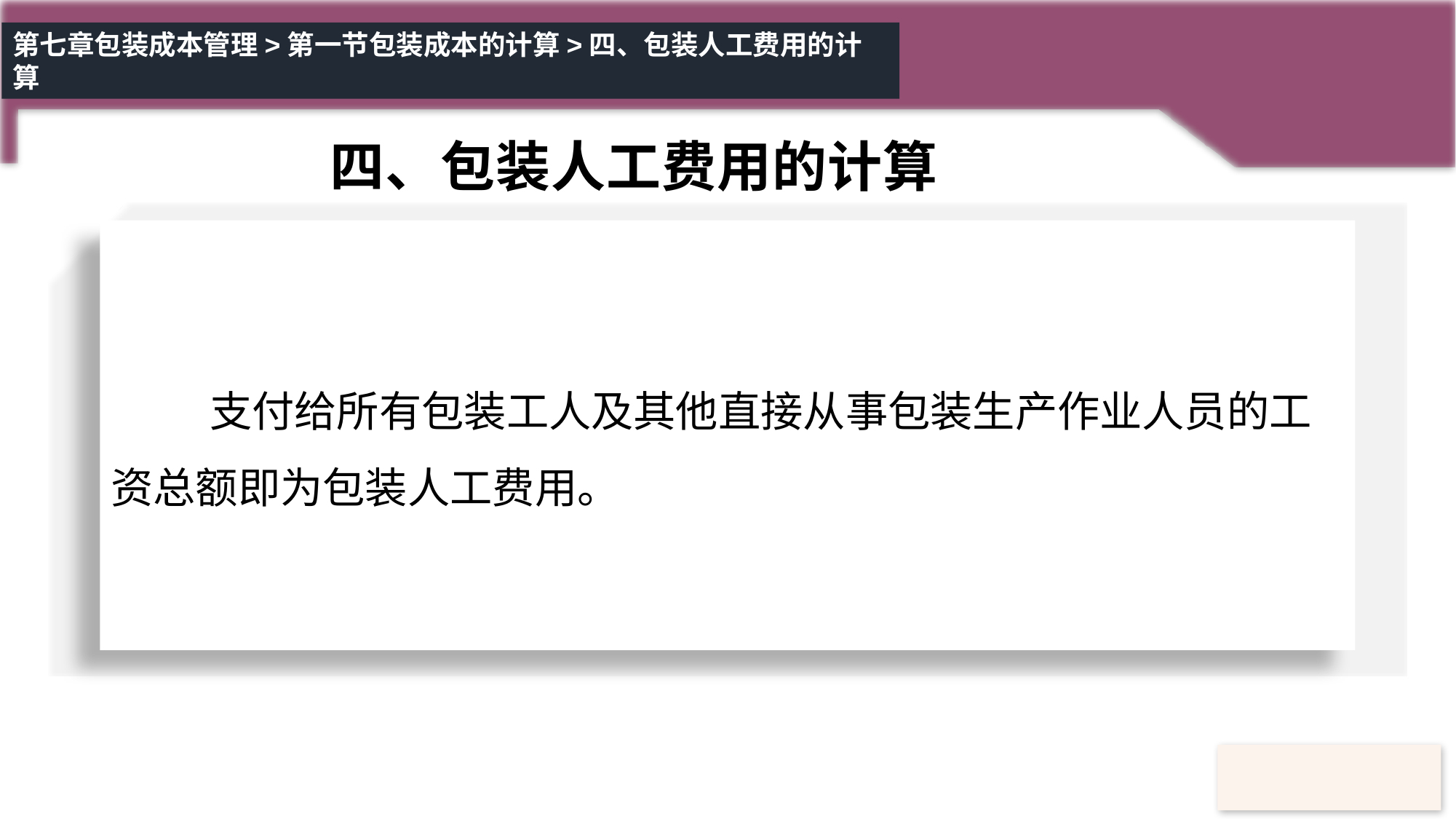

第七章包装成本管理>第一节包装成本的计算>四、包装人工费用的计算
四、包装人工费用的计算
# 支付给所有包装工人及其他直接从事包装生产作业人员的工资总额即为包装人工费用。